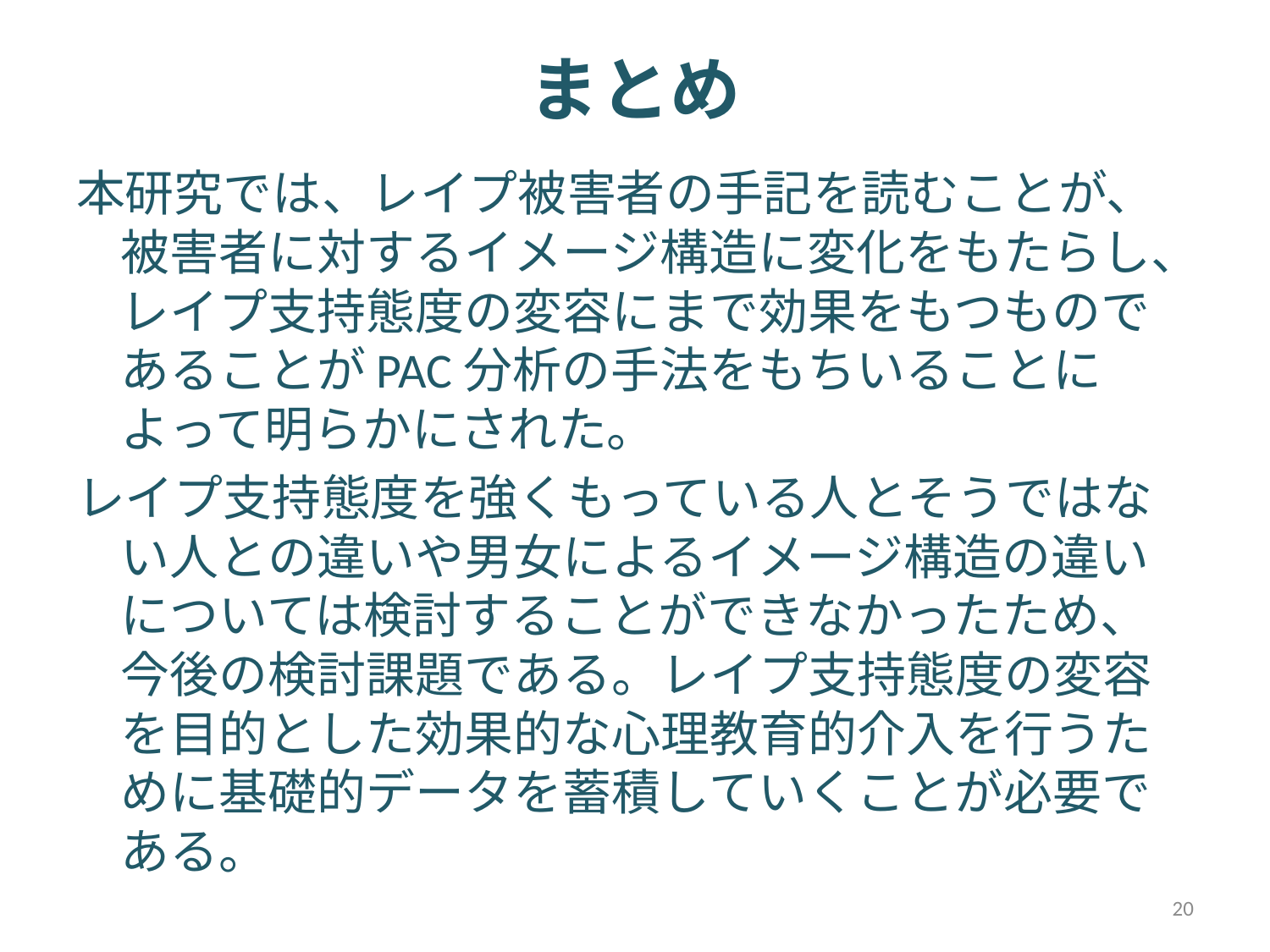

# まとめ
本研究では、レイプ被害者の手記を読むことが、被害者に対するイメージ構造に変化をもたらし、レイプ支持態度の変容にまで効果をもつものであることがPAC分析の手法をもちいることによって明らかにされた。
レイプ支持態度を強くもっている人とそうではない人との違いや男女によるイメージ構造の違いについては検討することができなかったため、今後の検討課題である。レイプ支持態度の変容を目的とした効果的な心理教育的介入を行うために基礎的データを蓄積していくことが必要である。
20